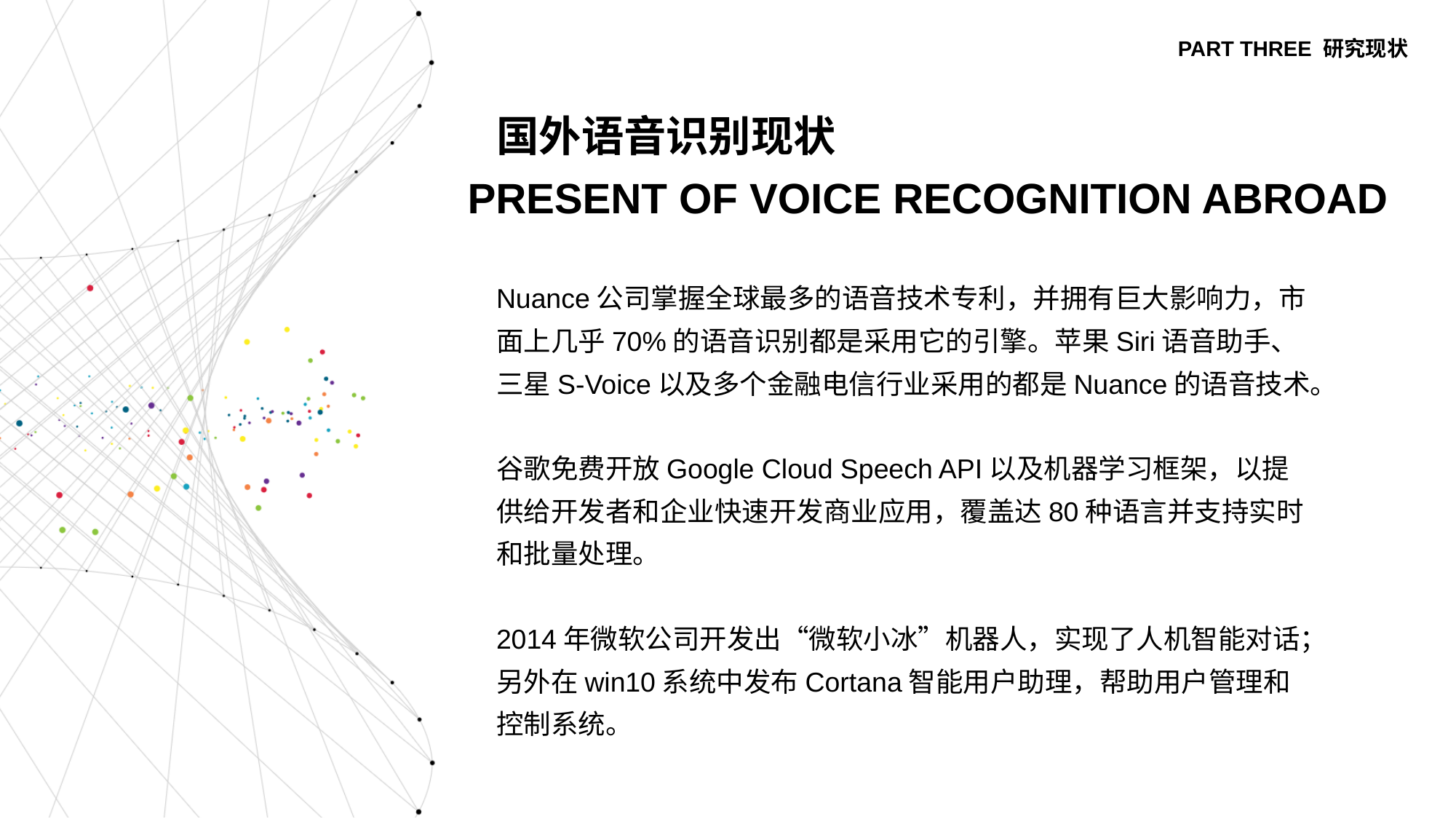

PART THREE 研究现状
国外语音识别现状
PRESENT OF VOICE RECOGNITION ABROAD
Nuance公司掌握全球最多的语音技术专利，并拥有巨大影响力，市面上几乎70%的语音识别都是采用它的引擎。苹果Siri语音助手、三星S-Voice以及多个金融电信行业采用的都是Nuance的语音技术。

谷歌免费开放Google Cloud Speech API以及机器学习框架，以提供给开发者和企业快速开发商业应用，覆盖达80种语言并支持实时和批量处理。

2014年微软公司开发出“微软小冰”机器人，实现了人机智能对话；另外在win10系统中发布Cortana智能用户助理，帮助用户管理和控制系统。